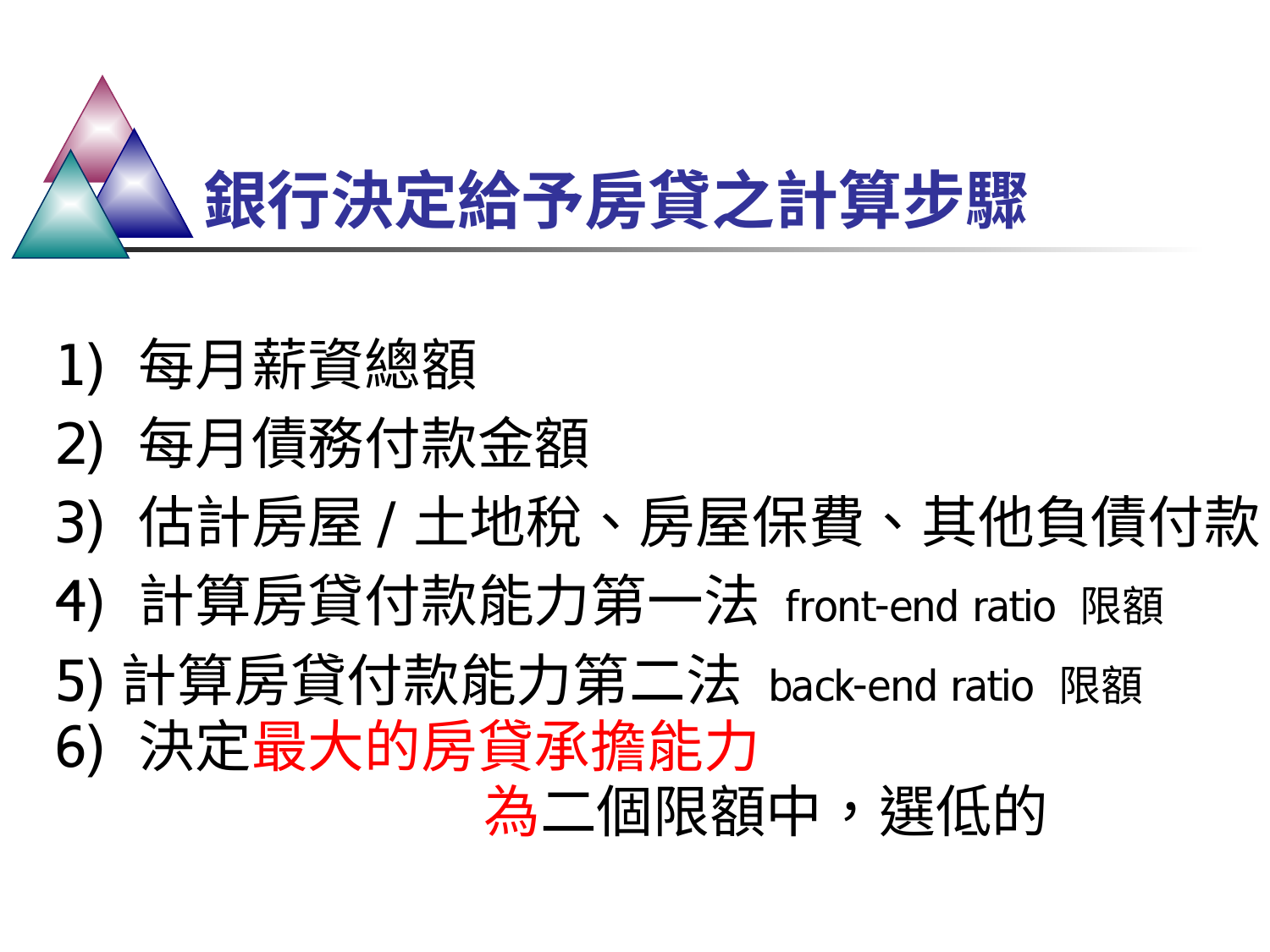

# 銀行決定給予房貸之計算步驟

1) 每月薪資總額
2) 每月債務付款金額
3) 估計房屋/土地稅、房屋保費、其他負債付款
4) 計算房貸付款能力第一法 front-end ratio 限額
5)計算房貸付款能力第二法 back-end ratio 限額
6) 決定最大的房貸承擔能力
				為二個限額中，選低的